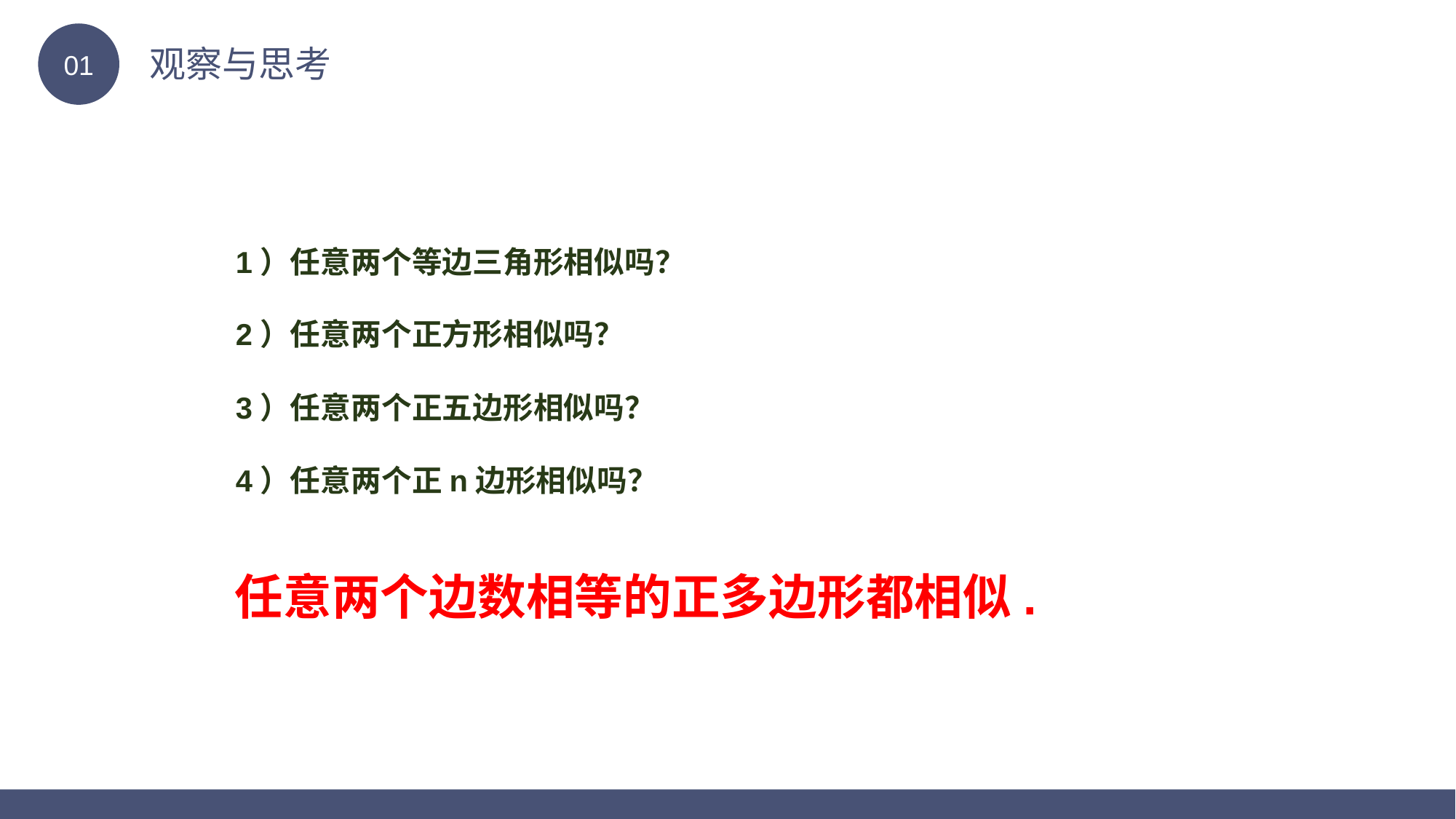

BY YUSHEN
01
观察与思考
1）任意两个等边三角形相似吗？
2）任意两个正方形相似吗？
3）任意两个正五边形相似吗？
4）任意两个正n边形相似吗？
任意两个边数相等的正多边形都相似.